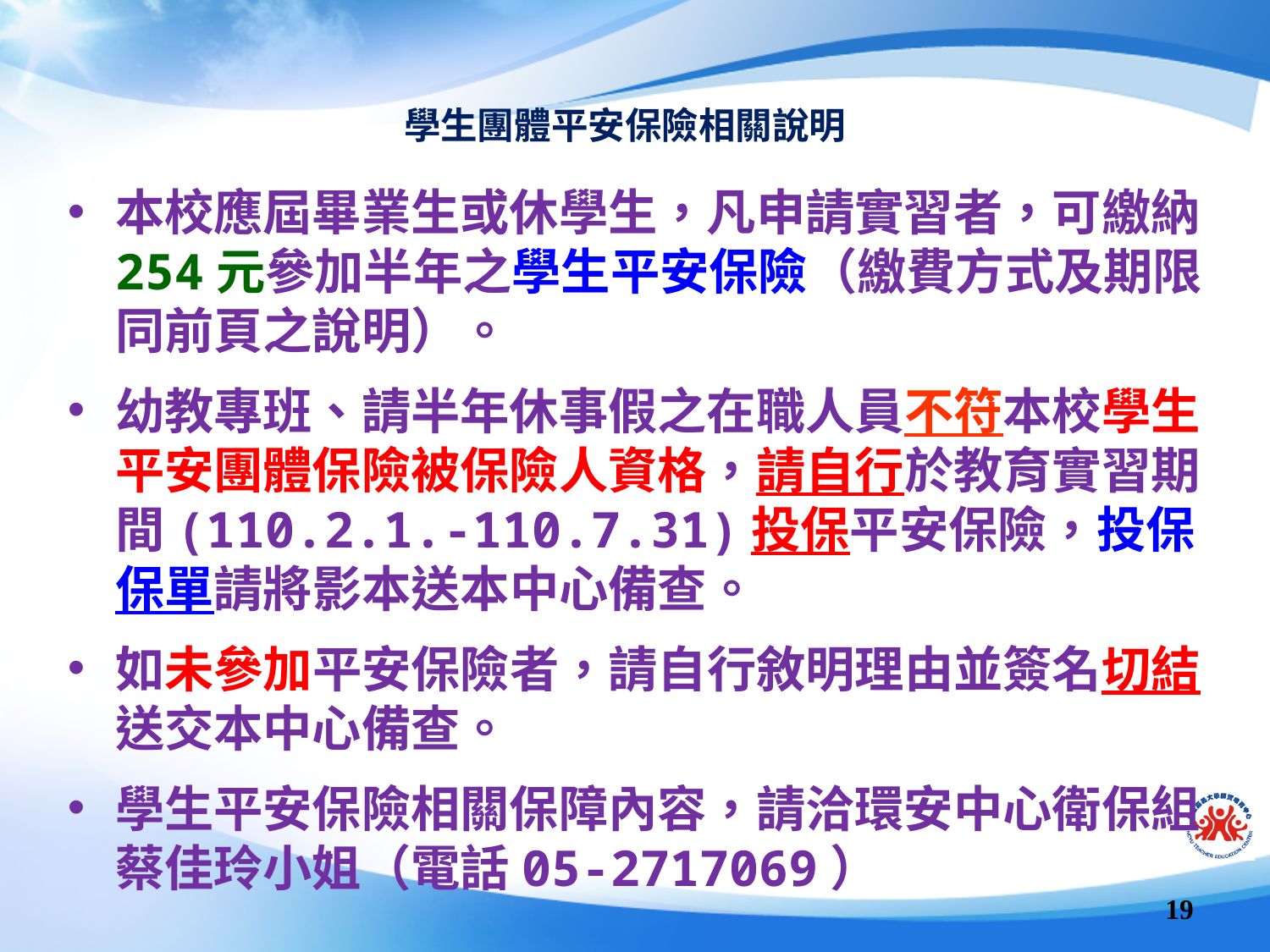

# 學生團體平安保險相關說明
本校應屆畢業生或休學生，凡申請實習者，可繳納254元參加半年之學生平安保險（繳費方式及期限同前頁之說明）。
幼教專班、請半年休事假之在職人員不符本校學生平安團體保險被保險人資格，請自行於教育實習期間(110.2.1.-110.7.31)投保平安保險，投保保單請將影本送本中心備查。
如未參加平安保險者，請自行敘明理由並簽名切結送交本中心備查。
學生平安保險相關保障內容，請洽環安中心衛保組
蔡佳玲小姐（電話05-2717069）

19